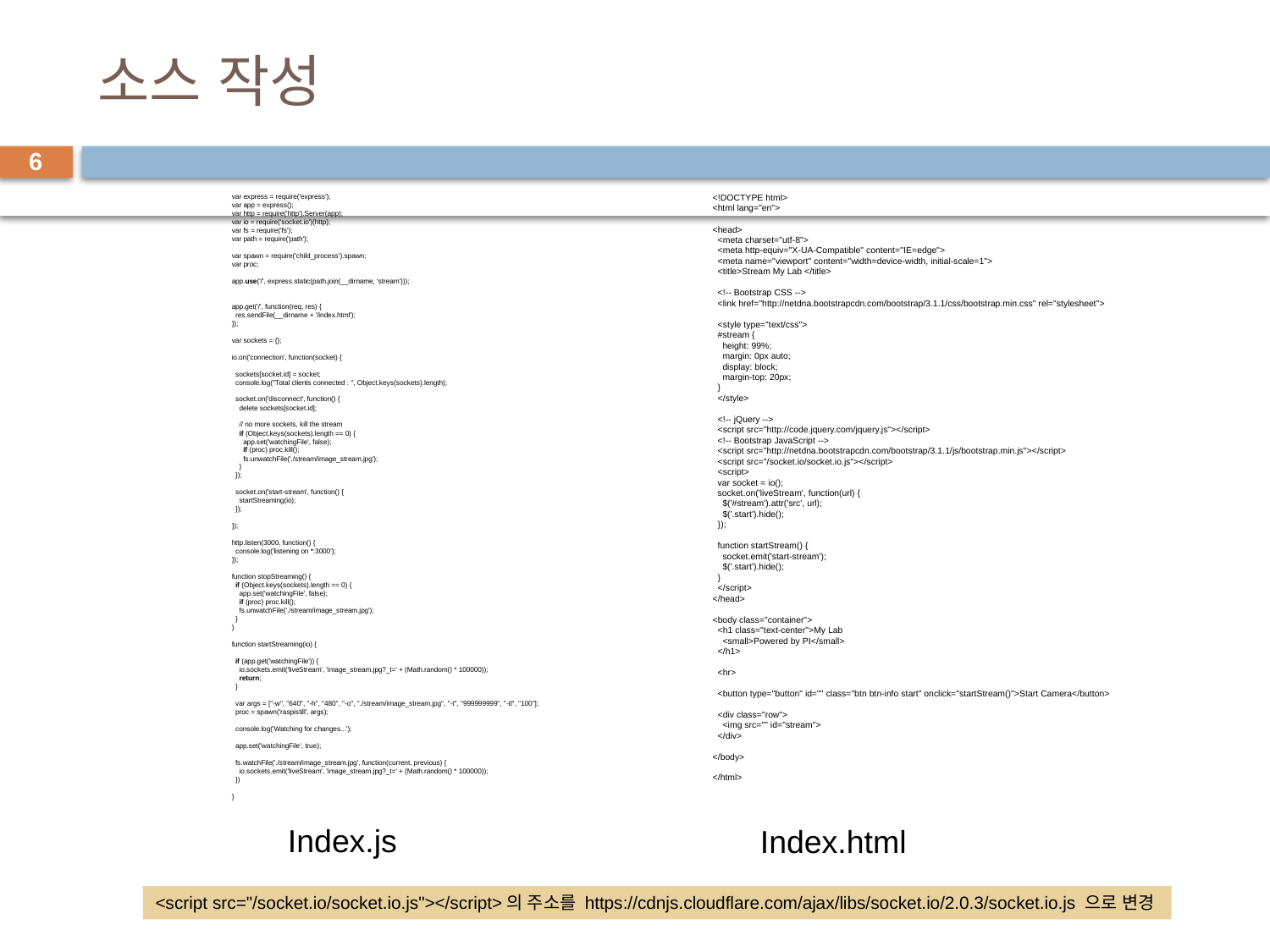

# 소스 작성
6
var express = require('express');
var app = express();
var http = require('http').Server(app);
var io = require('socket.io')(http);
var fs = require('fs');
var path = require('path');

var spawn = require('child_process').spawn;
var proc;

app.use('/', express.static(path.join(__dirname, 'stream')));

app.get('/', function(req, res) {
  res.sendFile(__dirname + '/index.html');
});

var sockets = {};

io.on('connection', function(socket) {

  sockets[socket.id] = socket;
  console.log("Total clients connected : ", Object.keys(sockets).length);

  socket.on('disconnect', function() {
    delete sockets[socket.id];

    // no more sockets, kill the stream
    if (Object.keys(sockets).length == 0) {
      app.set('watchingFile', false);
      if (proc) proc.kill();
      fs.unwatchFile('./stream/image_stream.jpg');
    }
  });

  socket.on('start-stream', function() {
    startStreaming(io);
  });

});

http.listen(3000, function() {
  console.log('listening on *:3000');
});

function stopStreaming() {
  if (Object.keys(sockets).length == 0) {
    app.set('watchingFile', false);
    if (proc) proc.kill();
    fs.unwatchFile('./stream/image_stream.jpg');
  }
}

function startStreaming(io) {

  if (app.get('watchingFile')) {
    io.sockets.emit('liveStream', 'image_stream.jpg?_t=' + (Math.random() * 100000));
    return;
  }

  var args = ["-w", "640", "-h", "480", "-o", "./stream/image_stream.jpg", "-t", "999999999", "-tl", "100"];
  proc = spawn('raspistill', args);

  console.log('Watching for changes...');

  app.set('watchingFile', true);

  fs.watchFile('./stream/image_stream.jpg', function(current, previous) {
    io.sockets.emit('liveStream', 'image_stream.jpg?_t=' + (Math.random() * 100000));
  })

}
<!DOCTYPE html>
<html lang="en">

<head>
  <meta charset="utf-8">
  <meta http-equiv="X-UA-Compatible" content="IE=edge">
  <meta name="viewport" content="width=device-width, initial-scale=1">
  <title>Stream My Lab </title>

  <!-- Bootstrap CSS -->
  <link href="http://netdna.bootstrapcdn.com/bootstrap/3.1.1/css/bootstrap.min.css" rel="stylesheet">

  <style type="text/css">
  #stream {
    height: 99%;
    margin: 0px auto;
    display: block;
    margin-top: 20px;
  }
  </style>

  <!-- jQuery -->
  <script src="http://code.jquery.com/jquery.js"></script>
  <!-- Bootstrap JavaScript -->
  <script src="http://netdna.bootstrapcdn.com/bootstrap/3.1.1/js/bootstrap.min.js"></script>
  <script src="/socket.io/socket.io.js"></script>
  <script>
  var socket = io();
  socket.on('liveStream', function(url) {
    $('#stream').attr('src', url);
    $('.start').hide();
  });

  function startStream() {
    socket.emit('start-stream');
    $('.start').hide();
  }
  </script>
</head>

<body class="container">
  <h1 class="text-center">My Lab
    <small>Powered by PI</small>
  </h1>

  <hr>

  <button type="button" id="" class="btn btn-info start" onclick="startStream()">Start Camera</button>

  <div class="row">
    <img src="" id="stream">
  </div>

</body>

</html>
Index.js
Index.html
<script src="/socket.io/socket.io.js"></script>의 주소를 https://cdnjs.cloudflare.com/ajax/libs/socket.io/2.0.3/socket.io.js 으로 변경